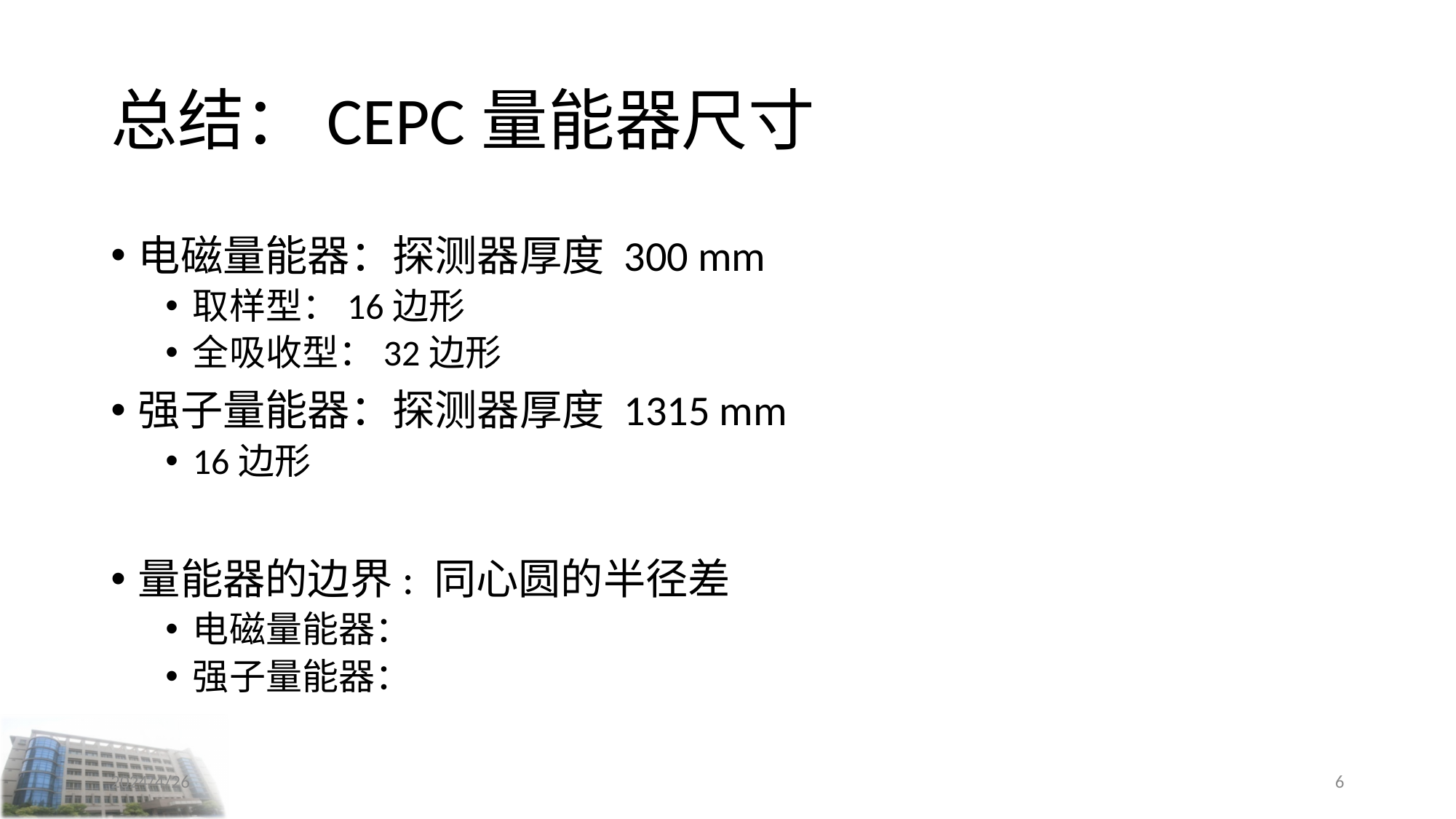

# 总结：CEPC量能器尺寸
电磁量能器：探测器厚度 300 mm
取样型：16边形
全吸收型：32边形
强子量能器：探测器厚度 1315 mm
16边形

量能器的边界: 同心圆的半径差
电磁量能器：
强子量能器：
2024/4/26
6